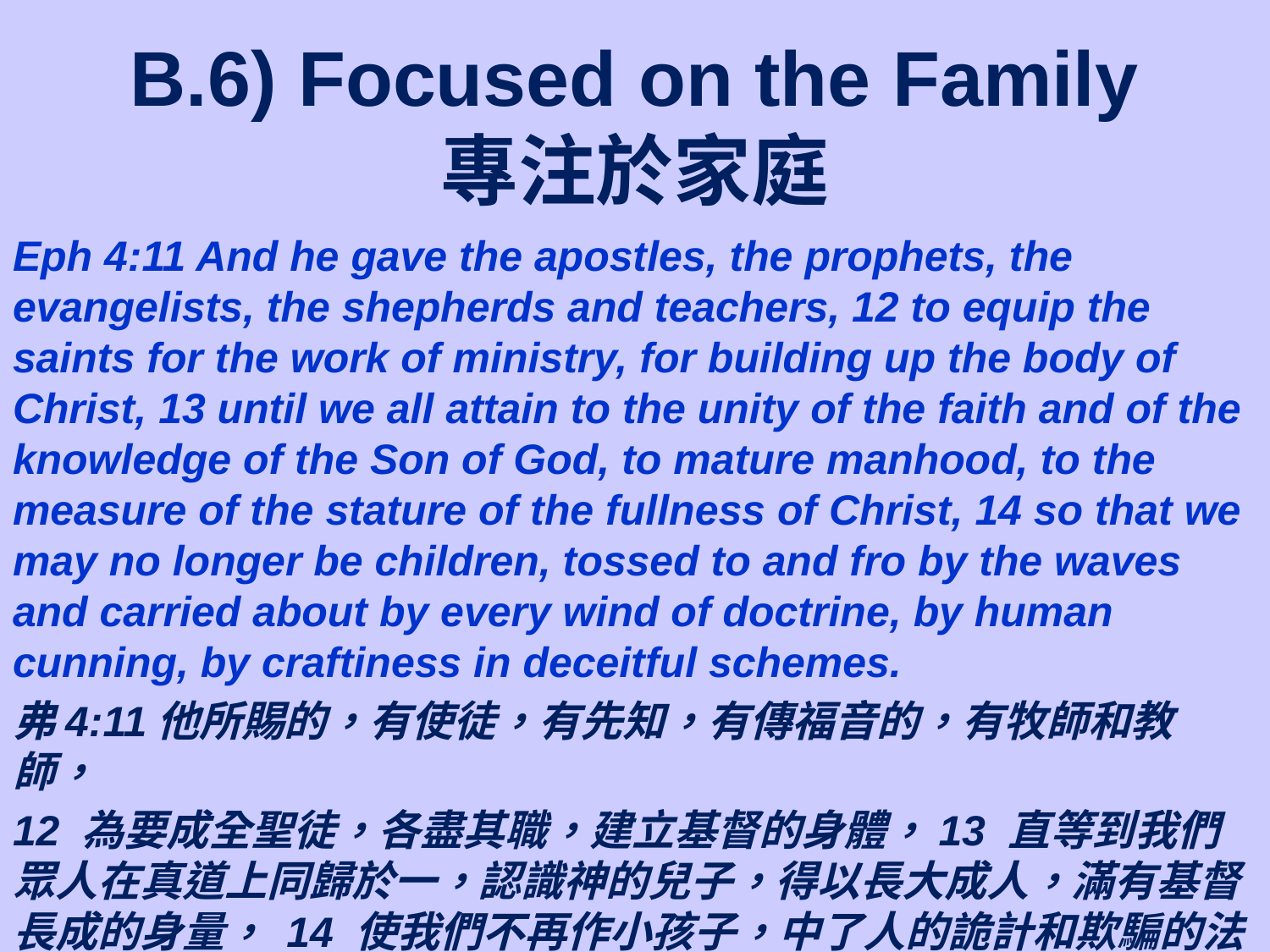

# B.6) Focused on the Family 專注於家庭
Eph 4:11 And he gave the apostles, the prophets, the evangelists, the shepherds and teachers, 12 to equip the saints for the work of ministry, for building up the body of Christ, 13 until we all attain to the unity of the faith and of the knowledge of the Son of God, to mature manhood, to the measure of the stature of the fullness of Christ, 14 so that we may no longer be children, tossed to and fro by the waves and carried about by every wind of doctrine, by human cunning, by craftiness in deceitful schemes.
弗4:11他所賜的，有使徒，有先知，有傳福音的，有牧師和教師，
12 為要成全聖徒，各盡其職，建立基督的身體，13 直等到我們眾人在真道上同歸於一，認識神的兒子，得以長大成人，滿有基督長成的身量， 14 使我們不再作小孩子，中了人的詭計和欺騙的法術，被一切異教之風搖動，飄來飄去，就隨從各樣的異端；以弗所書 4:11 ～14）